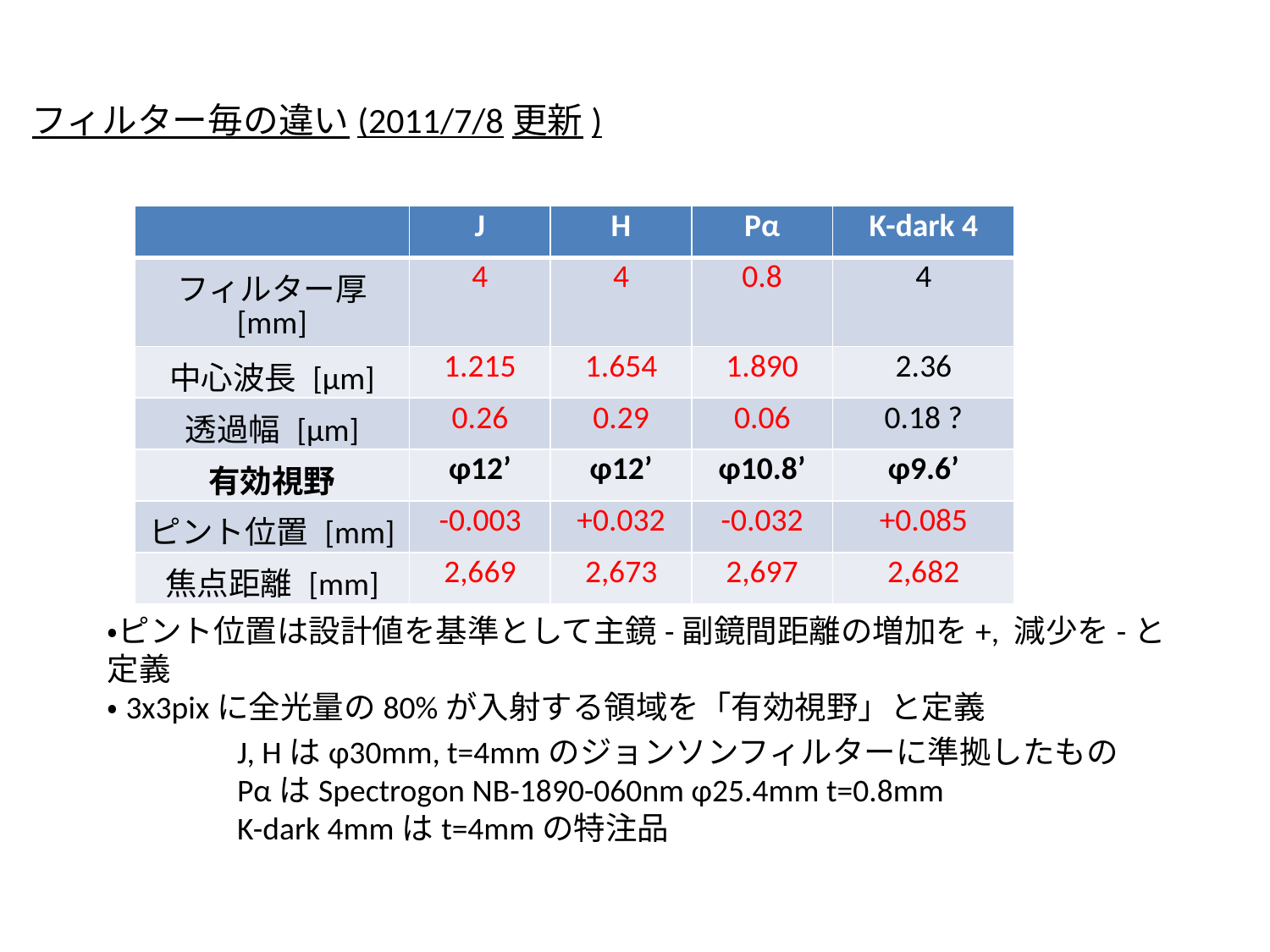

フィルター毎の違い(2011/7/8更新)
|  | J | H | Pα | K-dark 4 |
| --- | --- | --- | --- | --- |
| フィルター厚 [mm] | 4 | 4 | 0.8 | 4 |
| 中心波長 [μm] | 1.215 | 1.654 | 1.890 | 2.36 |
| 透過幅 [μm] | 0.26 | 0.29 | 0.06 | 0.18 ? |
| 有効視野 | φ12’ | φ12’ | φ10.8’ | φ9.6’ |
| ピント位置 [mm] | -0.003 | +0.032 | -0.032 | +0.085 |
| 焦点距離 [mm] | 2,669 | 2,673 | 2,697 | 2,682 |
・ピント位置は設計値を基準として主鏡-副鏡間距離の増加を+, 減少を-と定義
・3x3pixに全光量の80%が入射する領域を「有効視野」と定義
J, Hはφ30mm, t=4mmのジョンソンフィルターに準拠したもの
PαはSpectrogon NB-1890-060nm φ25.4mm t=0.8mm
K-dark 4mmはt=4mmの特注品